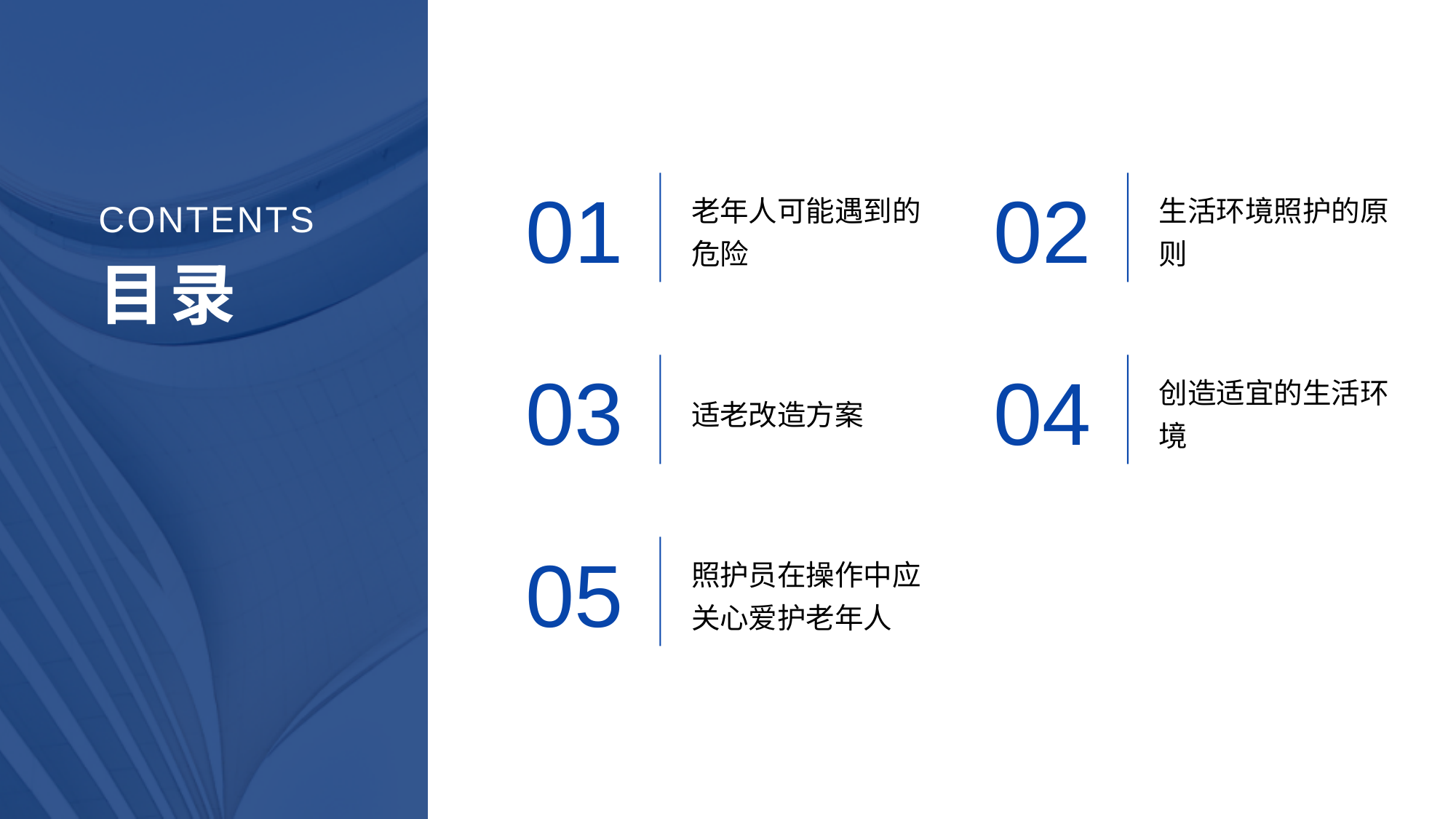

01
02

老年人可能遇到的危险

生活环境照护的原则
03
04

适老改造方案

创造适宜的生活环境
05

照护员在操作中应关心爱护老年人
CONTENTS
目录